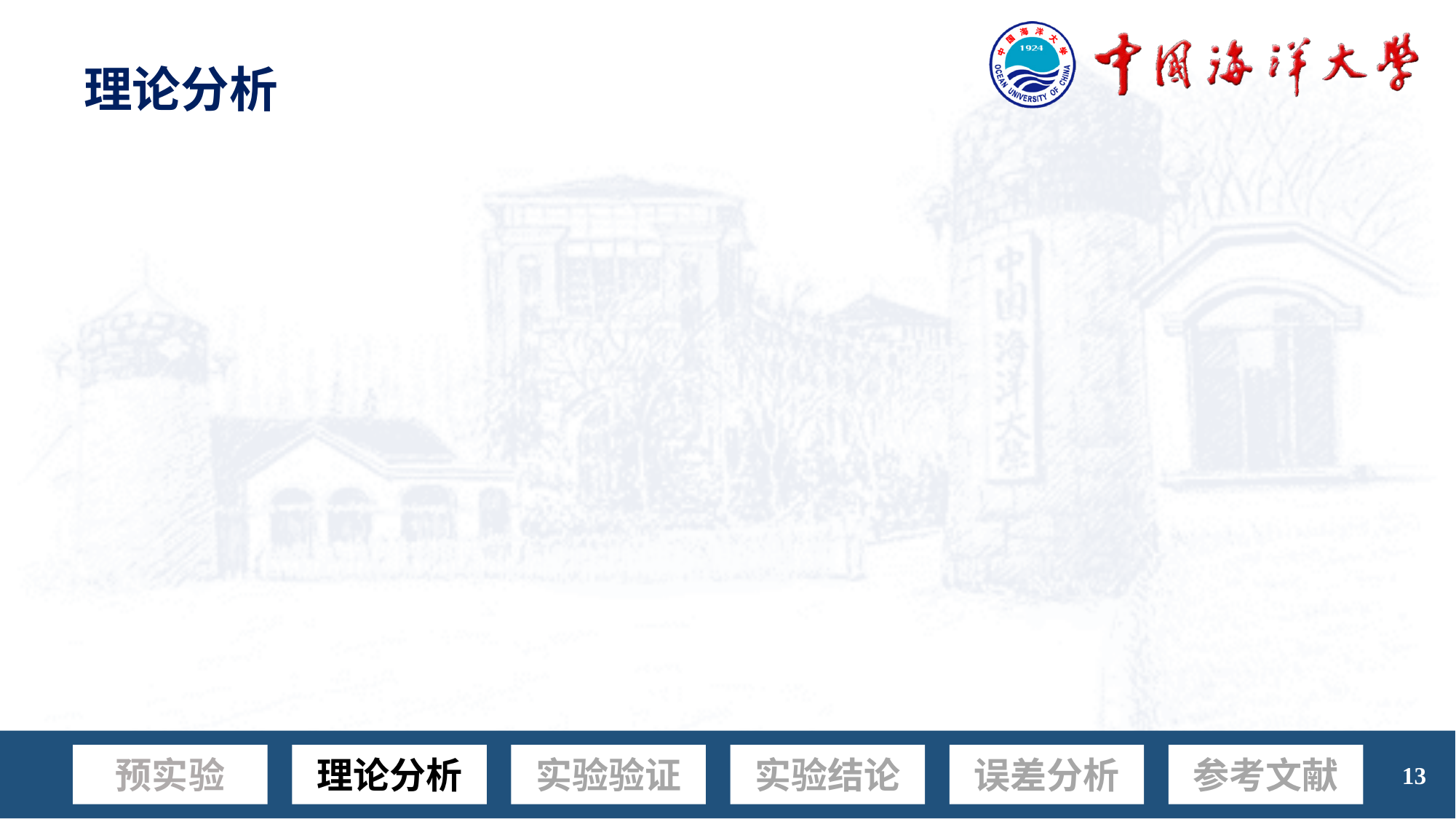

理论分析
实验结论
误差分析
参考文献
# 预实验
理论分析
实验验证
13